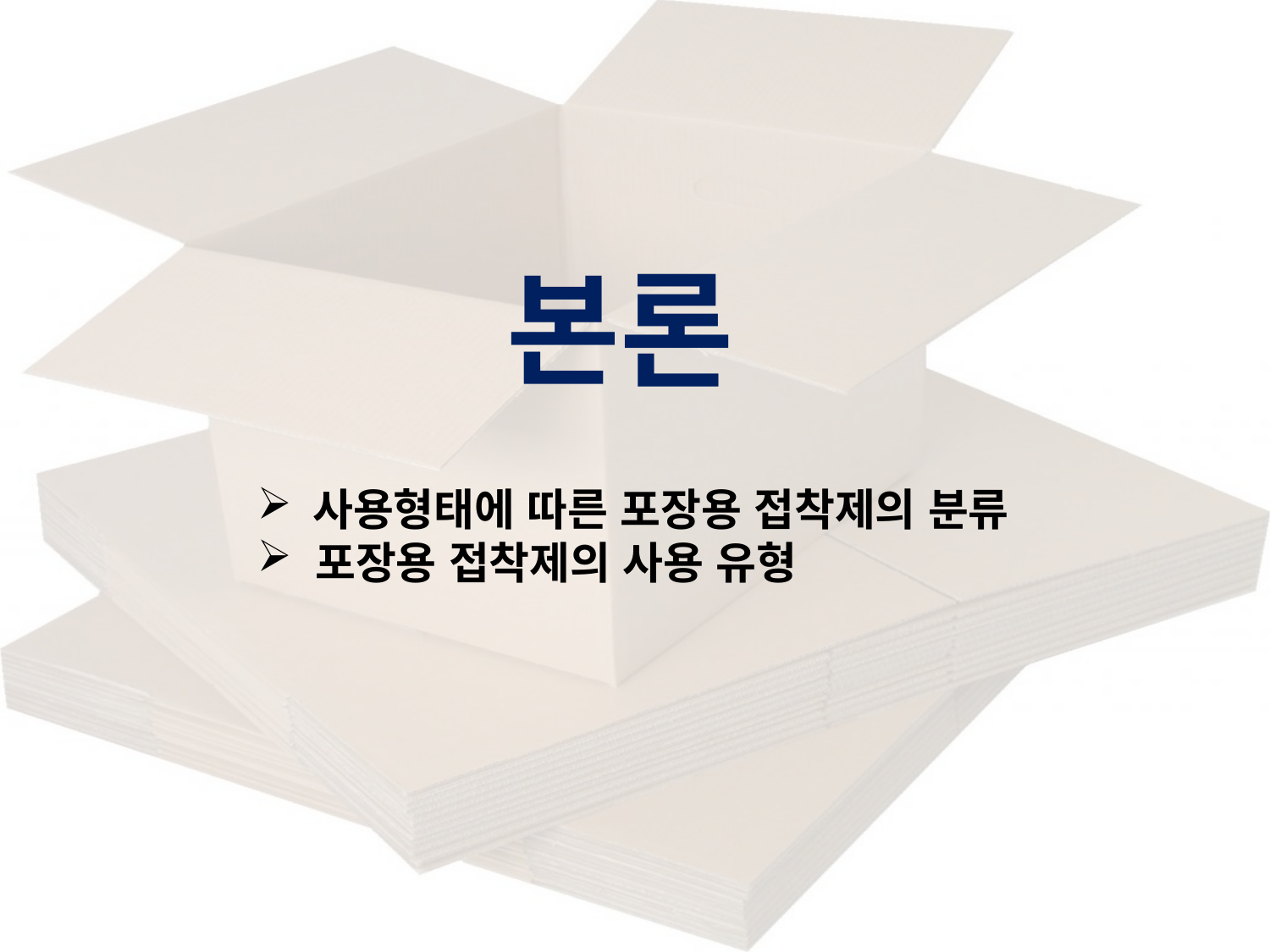

본론
 사용형태에 따른 포장용 접착제의 분류
 포장용 접착제의 사용 유형